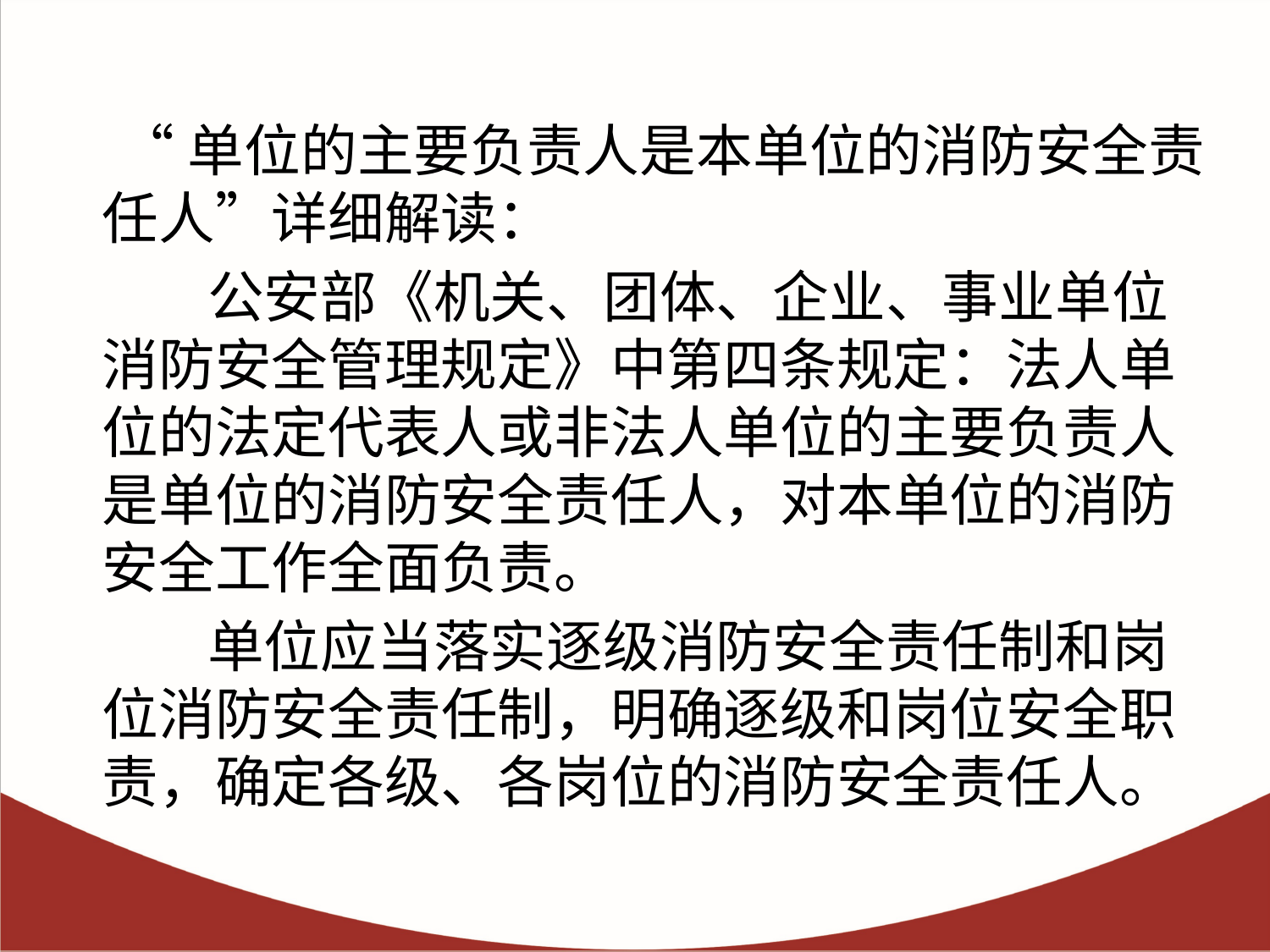

“单位的主要负责人是本单位的消防安全责任人”详细解读：
           公安部《机关、团体、企业、事业单位消防安全管理规定》中第四条规定：法人单位的法定代表人或非法人单位的主要负责人是单位的消防安全责任人，对本单位的消防安全工作全面负责。
           单位应当落实逐级消防安全责任制和岗位消防安全责任制，明确逐级和岗位安全职责，确定各级、各岗位的消防安全责任人。